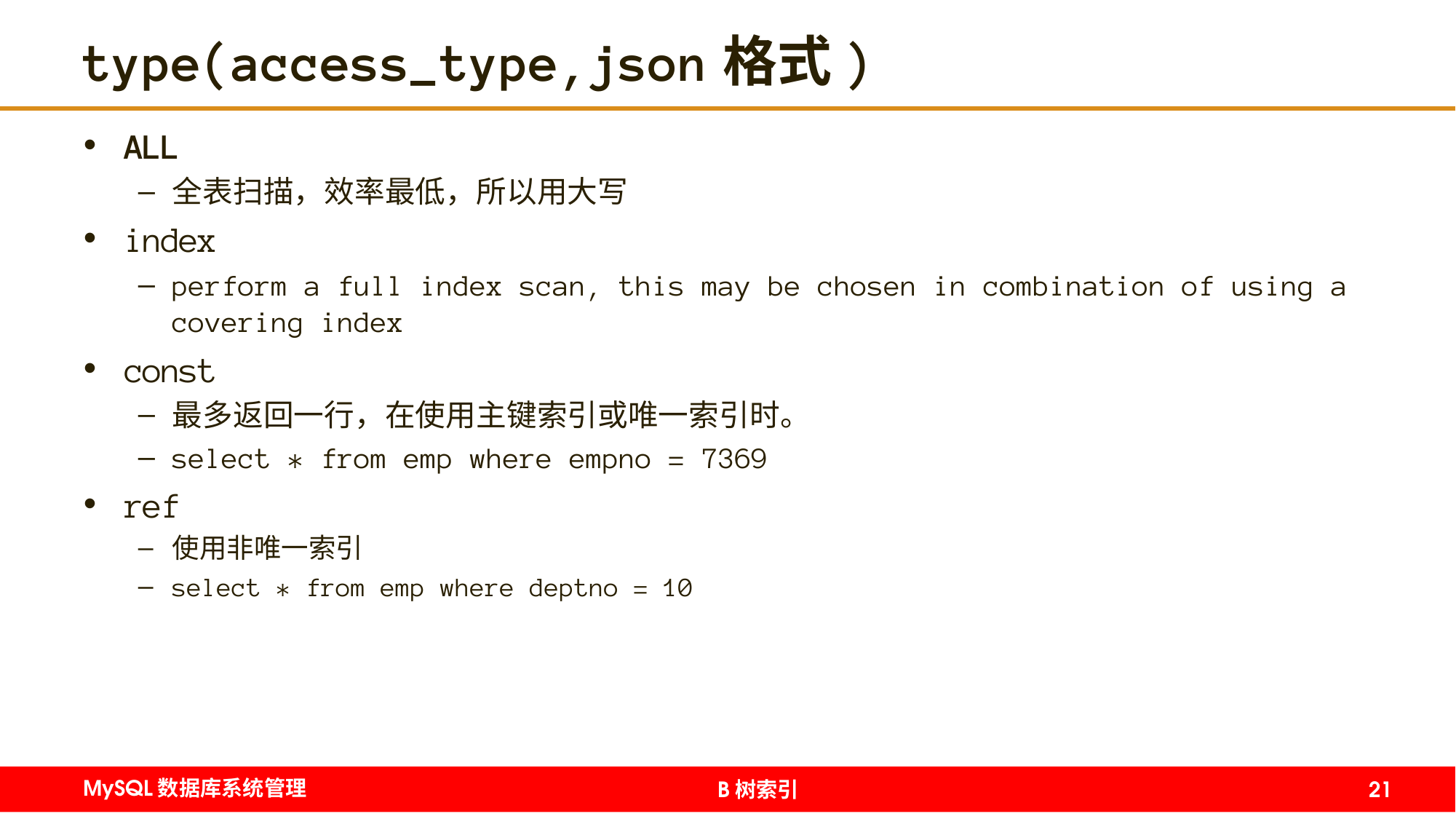

# type(access_type,json格式)
ALL
全表扫描，效率最低，所以用大写
index
perform a full index scan, this may be chosen in combination of using a covering index
const
最多返回一行，在使用主键索引或唯一索引时。
select * from emp where empno = 7369
ref
使用非唯一索引
select * from emp where deptno = 10